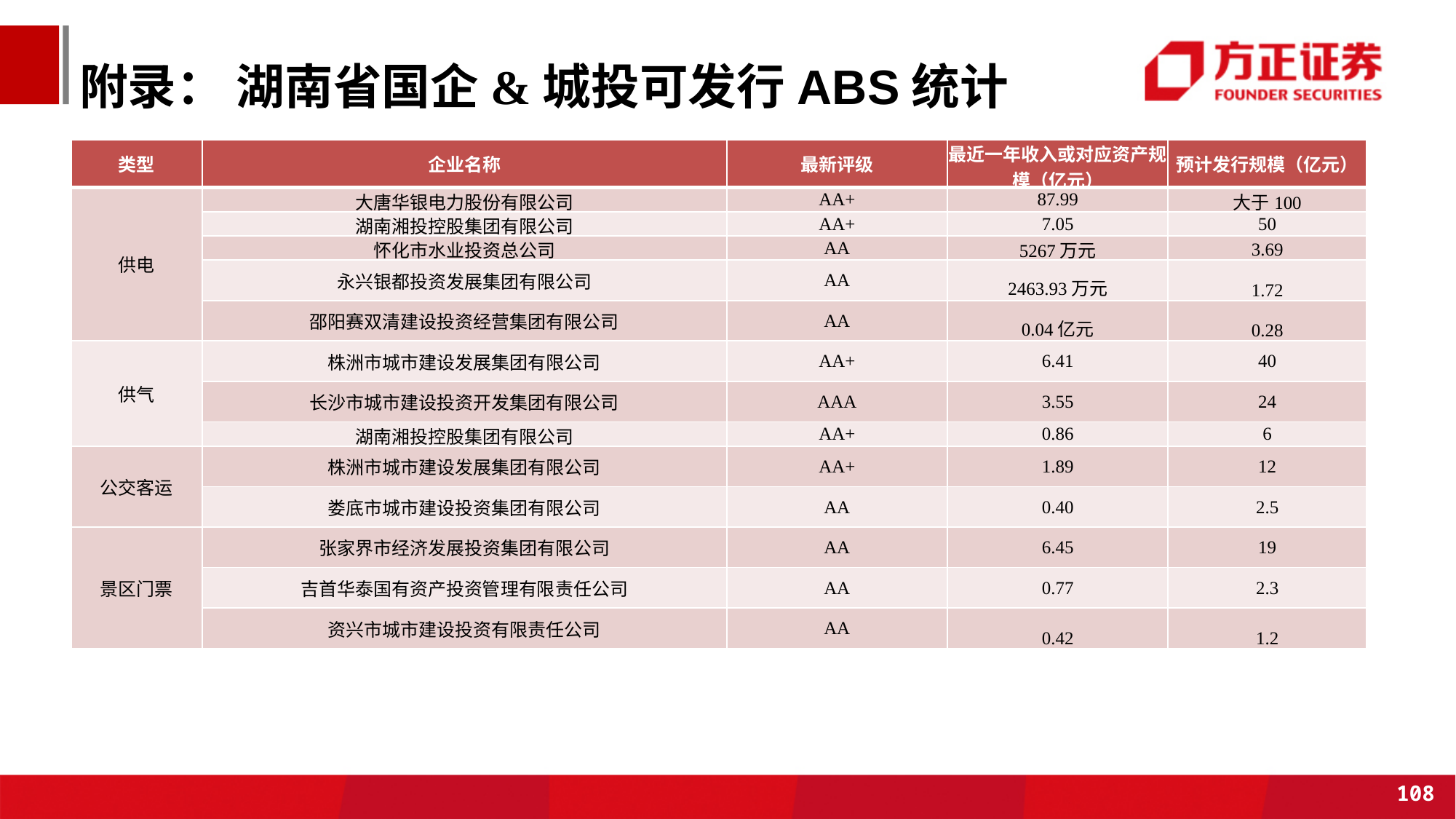

# 附录： 湖南省国企&城投可发行ABS统计
| 类型 | 企业名称 | 最新评级 | 最近一年收入或对应资产规模（亿元） | 预计发行规模（亿元） |
| --- | --- | --- | --- | --- |
| 供电 | 大唐华银电力股份有限公司 | AA+ | 87.99 | 大于100 |
|  | 湖南湘投控股集团有限公司 | AA+ | 7.05 | 50 |
|  | 怀化市水业投资总公司 | AA | 5267万元 | 3.69 |
|  | 永兴银都投资发展集团有限公司 | AA | 2463.93万元 | 1.72 |
|  | 邵阳赛双清建设投资经营集团有限公司 | AA | 0.04亿元 | 0.28 |
| 供气 | 株洲市城市建设发展集团有限公司 | AA+ | 6.41 | 40 |
|  | 长沙市城市建设投资开发集团有限公司 | AAA | 3.55 | 24 |
|  | 湖南湘投控股集团有限公司 | AA+ | 0.86 | 6 |
| 公交客运 | 株洲市城市建设发展集团有限公司 | AA+ | 1.89 | 12 |
|  | 娄底市城市建设投资集团有限公司 | AA | 0.40 | 2.5 |
| 景区门票 | 张家界市经济发展投资集团有限公司 | AA | 6.45 | 19 |
|  | 吉首华泰国有资产投资管理有限责任公司 | AA | 0.77 | 2.3 |
|  | 资兴市城市建设投资有限责任公司 | AA | 0.42 | 1.2 |
108